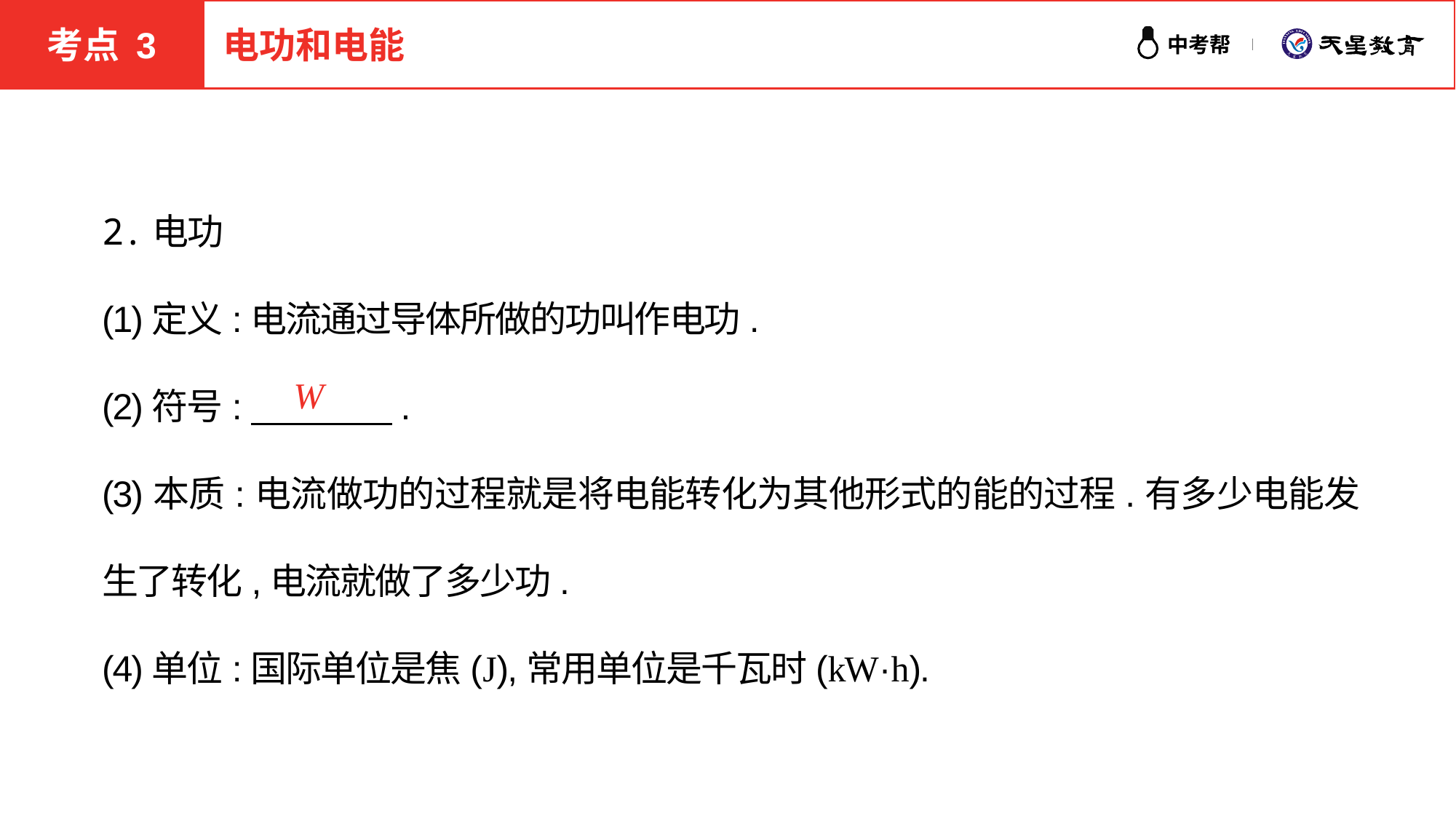

考点 3
电功和电能
2.电功
(1)定义:电流通过导体所做的功叫作电功.
(2)符号:　　　　.
(3)本质:电流做功的过程就是将电能转化为其他形式的能的过程.有多少电能发生了转化,电流就做了多少功.
(4)单位:国际单位是焦(J),常用单位是千瓦时(kW·h).
W